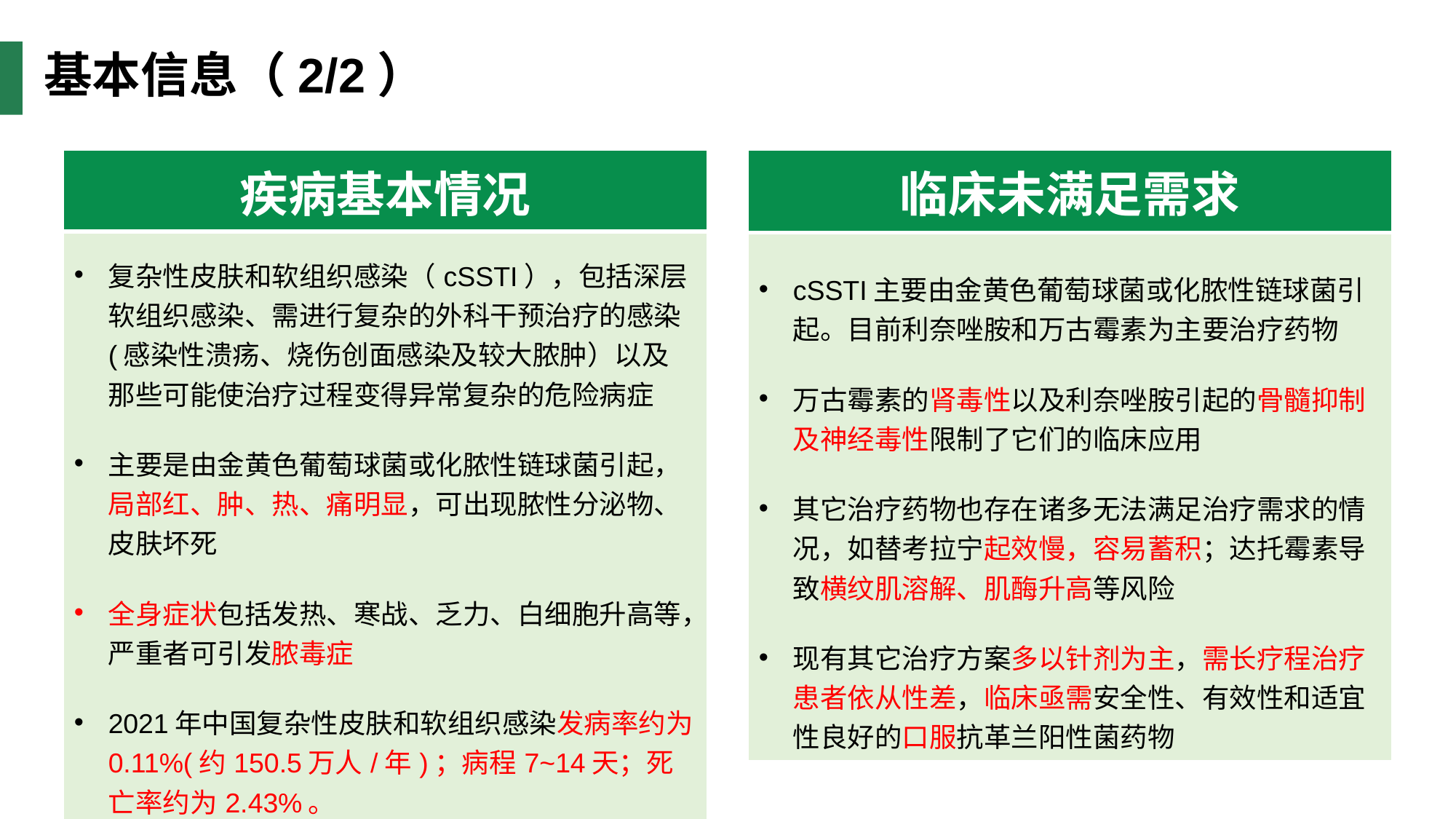

# 基本信息（2/2）
| 疾病基本情况 |
| --- |
| 复杂性皮肤和软组织感染（cSSTI），包括深层软组织感染、需进行复杂的外科干预治疗的感染(感染性溃疡、烧伤创面感染及较大脓肿）以及那些可能使治疗过程变得异常复杂的危险病症 主要是由金黄色葡萄球菌或化脓性链球菌引起，局部红、肿、热、痛明显，可出现脓性分泌物、皮肤坏死 全身症状包括发热、寒战、乏力、白细胞升高等，严重者可引发脓毒症 2021年中国复杂性皮肤和软组织感染发病率约为0.11%(约150.5万人/年)；病程7~14天；死亡率约为2.43%。 |
| 临床未满足需求 |
| --- |
| cSSTI主要由金黄色葡萄球菌或化脓性链球菌引起。目前利奈唑胺和万古霉素为主要治疗药物 万古霉素的肾毒性以及利奈唑胺引起的骨髓抑制及神经毒性限制了它们的临床应用 其它治疗药物也存在诸多无法满足治疗需求的情况，如替考拉宁起效慢，容易蓄积；达托霉素导致横纹肌溶解、肌酶升高等风险 现有其它治疗方案多以针剂为主，需长疗程治疗患者依从性差，临床亟需安全性、有效性和适宜性良好的口服抗革兰阳性菌药物 |